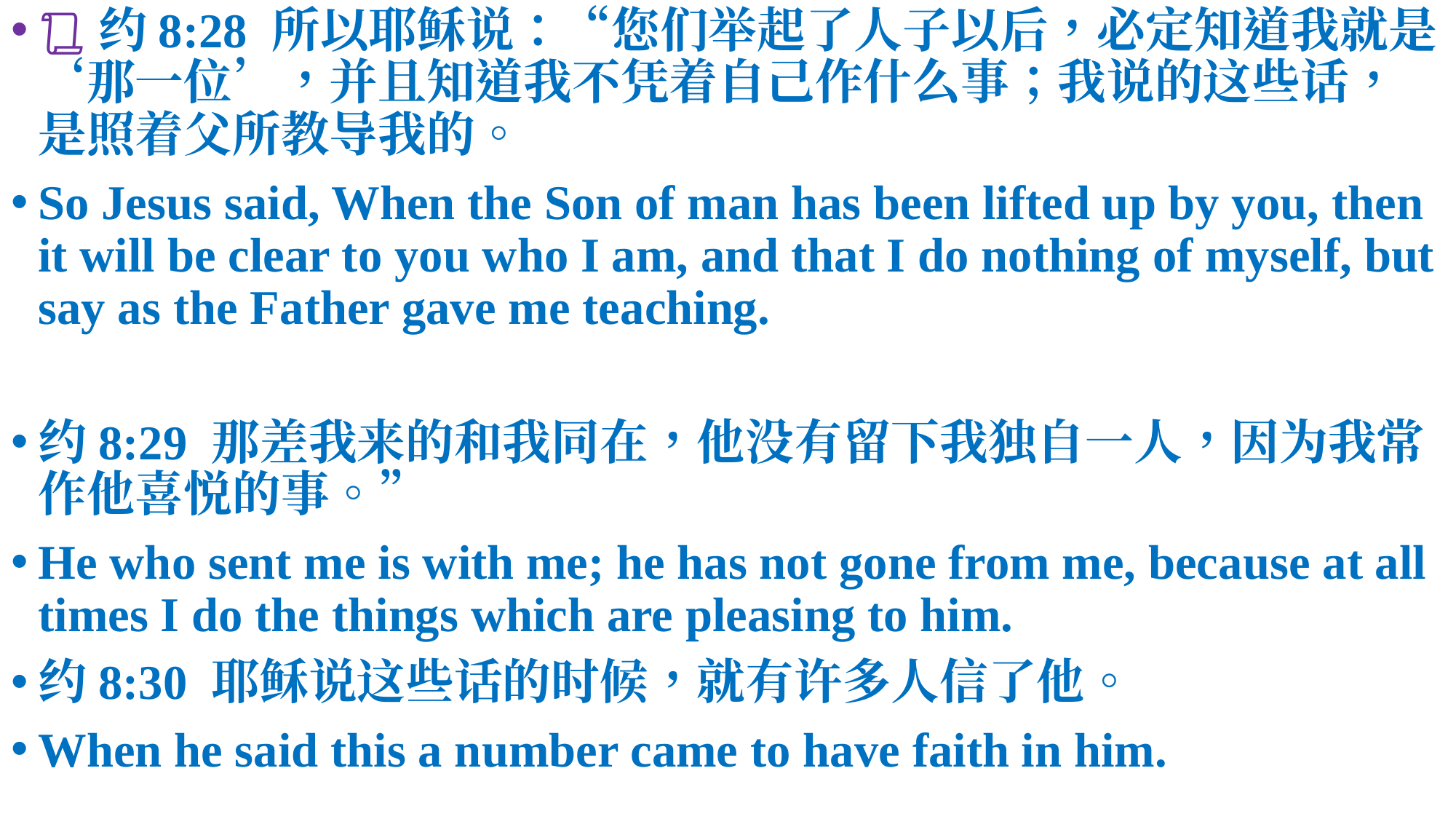

📜约8:28 所以耶稣说：“您们举起了人子以后，必定知道我就是‘那一位’，并且知道我不凭着自己作什么事；我说的这些话，是照着父所教导我的。
So Jesus said, When the Son of man has been lifted up by you, then it will be clear to you who I am, and that I do nothing of myself, but say as the Father gave me teaching.

约8:29 那差我来的和我同在，他没有留下我独自一人，因为我常作他喜悦的事。”
He who sent me is with me; he has not gone from me, because at all times I do the things which are pleasing to him.
约8:30 耶稣说这些话的时候，就有许多人信了他。
When he said this a number came to have faith in him.